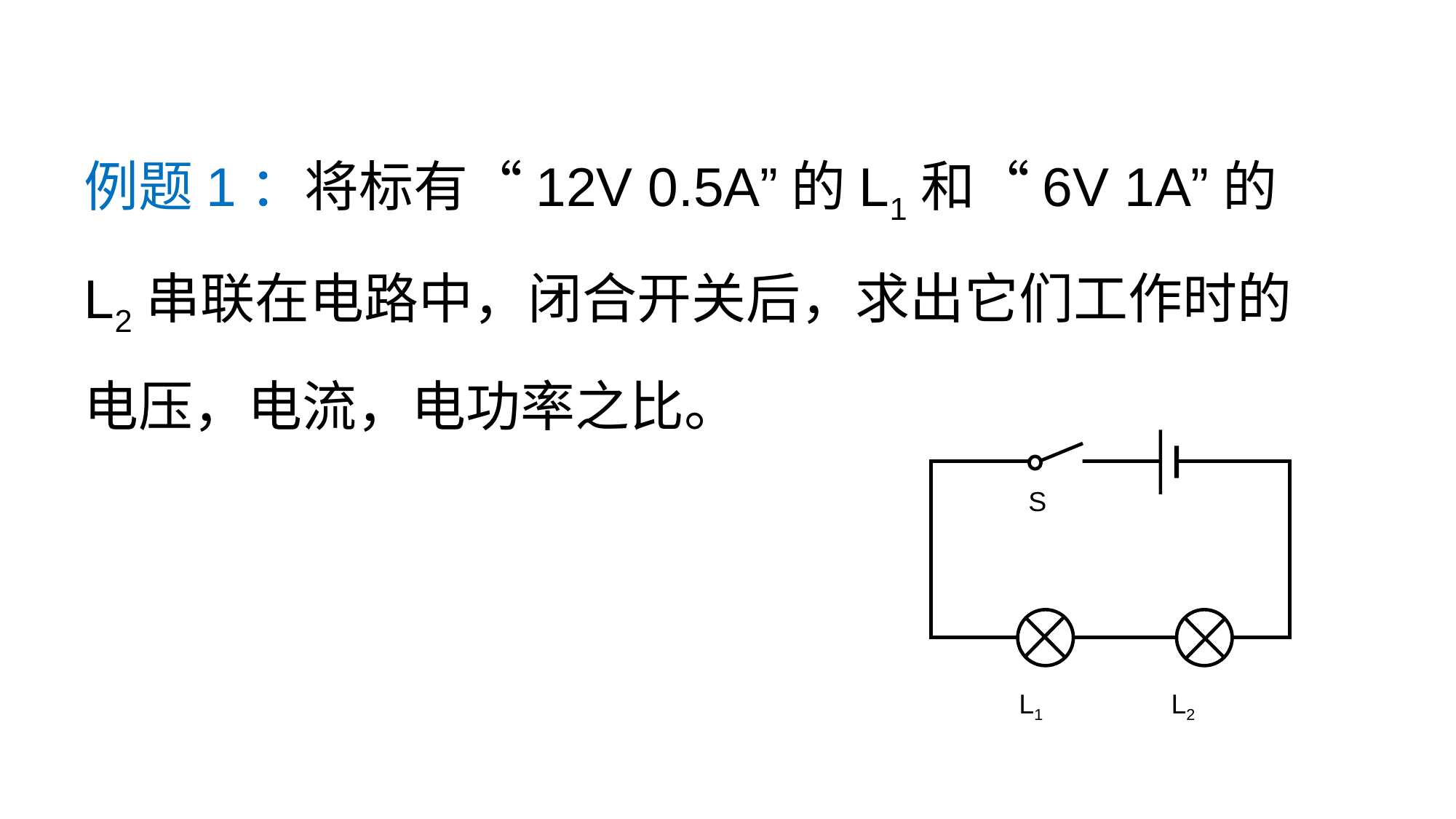

例题1：将标有“12V 0.5A”的L1和“6V 1A”的L2串联在电路中，闭合开关后，求出它们工作时的电压，电流，电功率之比。

S

L1
L2